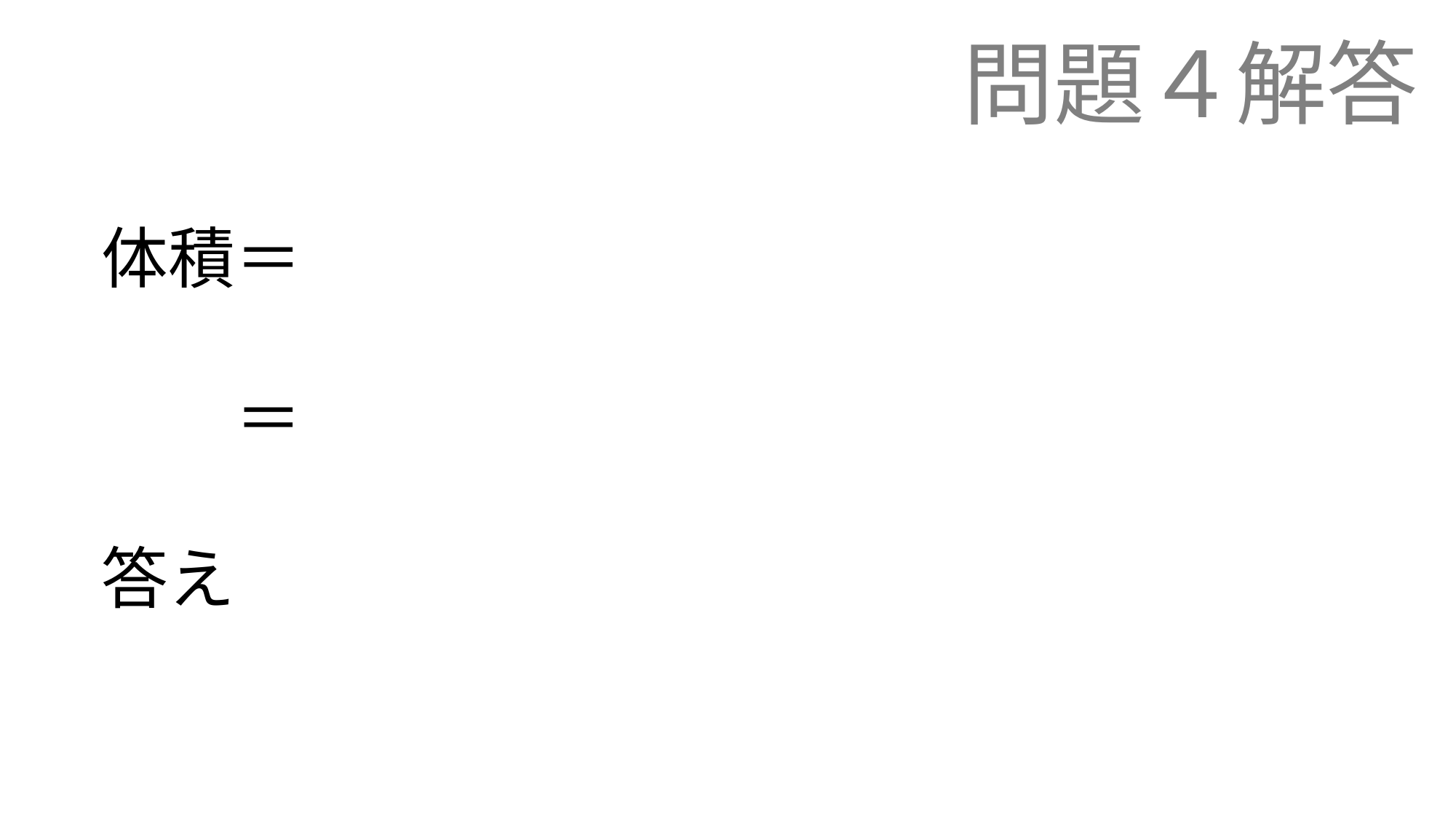

問題４解答
2
体積＝π×3 ×12

　　＝108π

答え　108πcm
３